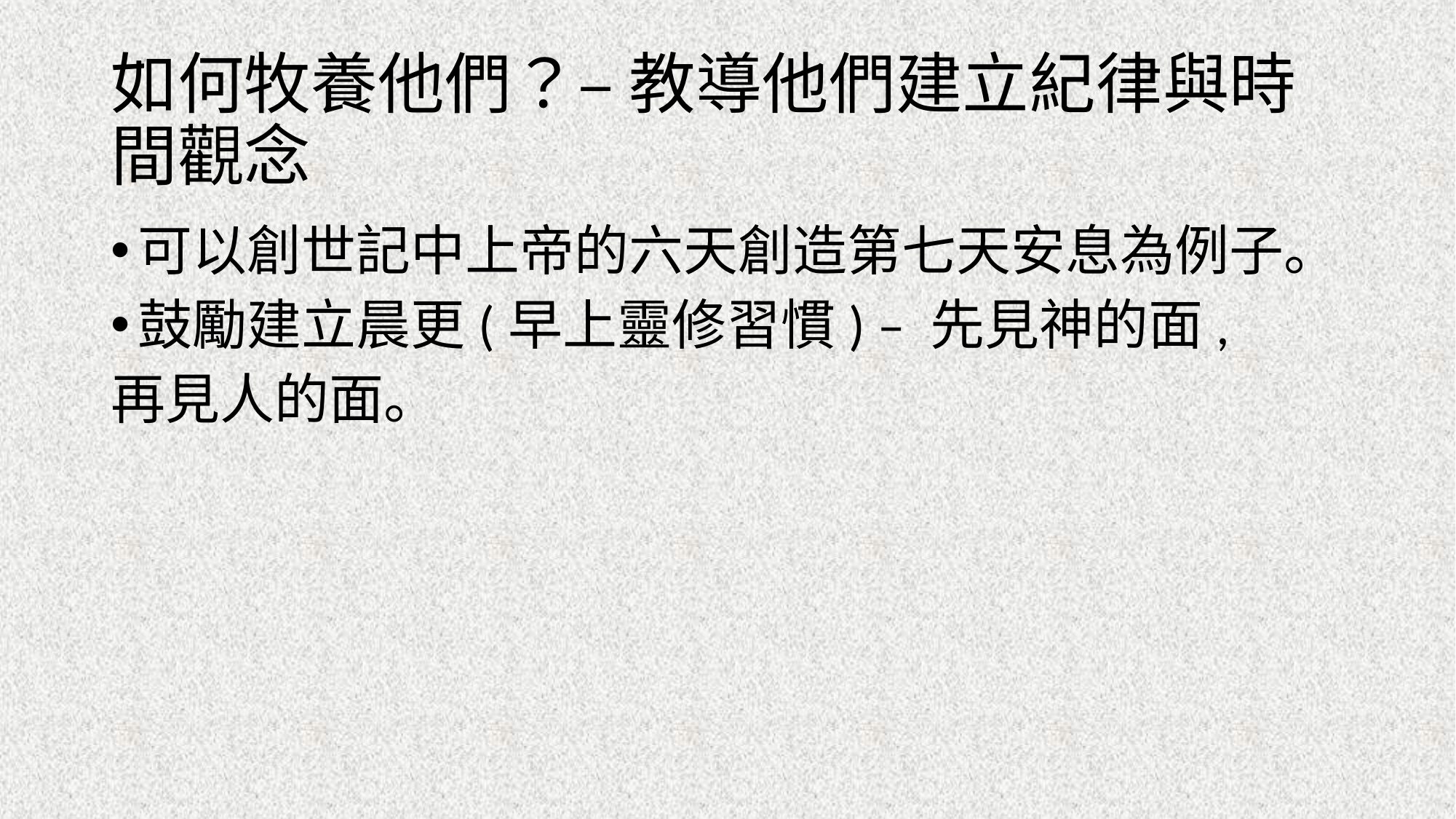

# 如何牧養他們？– 教導他們建立紀律與時間觀念
可以創世記中上帝的六天創造第七天安息為例子。
鼓勵建立晨更(早上靈修習慣) – 先見神的面,
再見人的面。